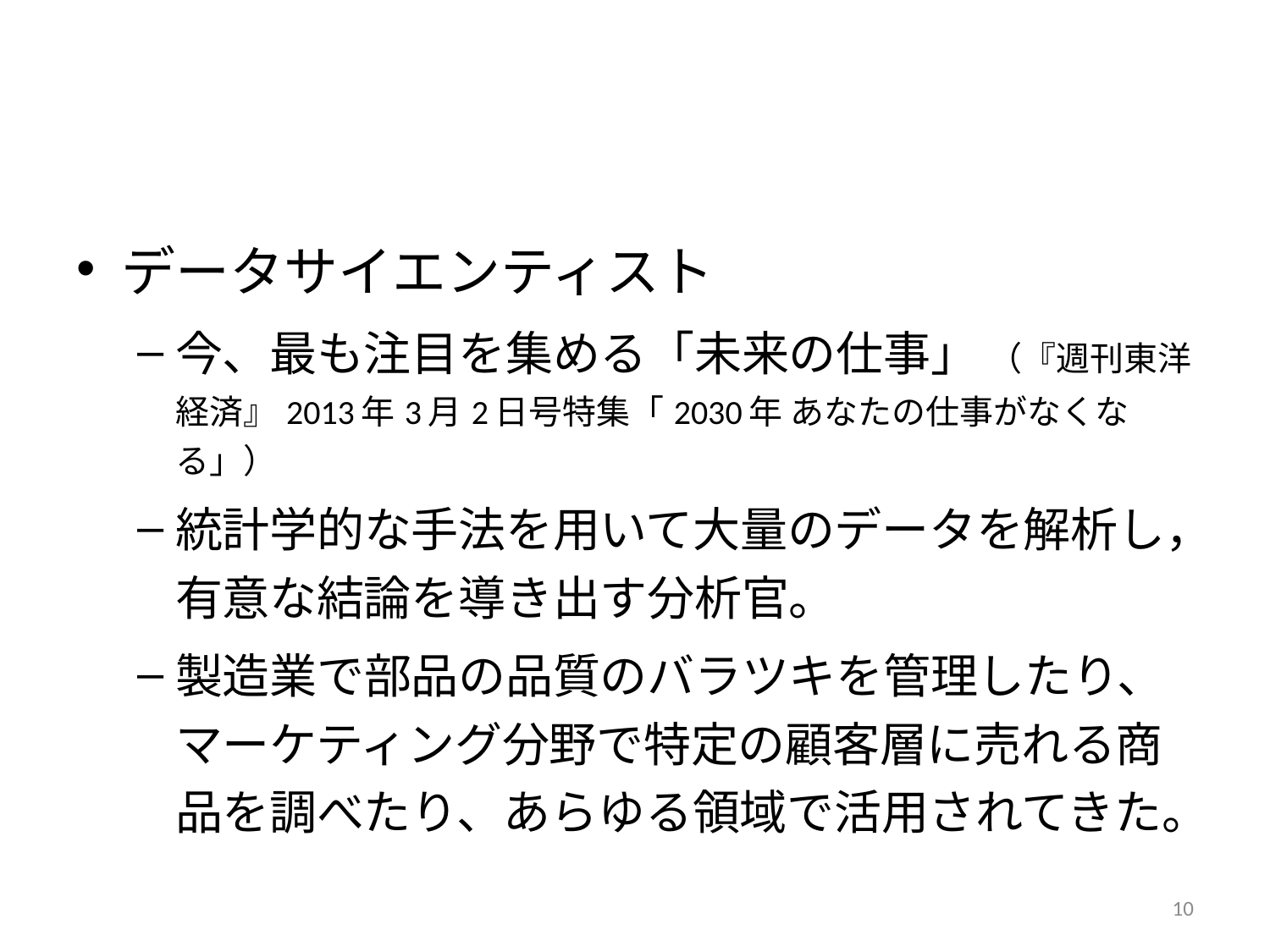

#
データサイエンティスト
今、最も注目を集める「未来の仕事」 （『週刊東洋経済』2013年3月2日号特集「2030年 あなたの仕事がなくなる」）
統計学的な手法を用いて大量のデータを解析し，有意な結論を導き出す分析官。
製造業で部品の品質のバラツキを管理したり、マーケティング分野で特定の顧客層に売れる商品を調べたり、あらゆる領域で活用されてきた。
10